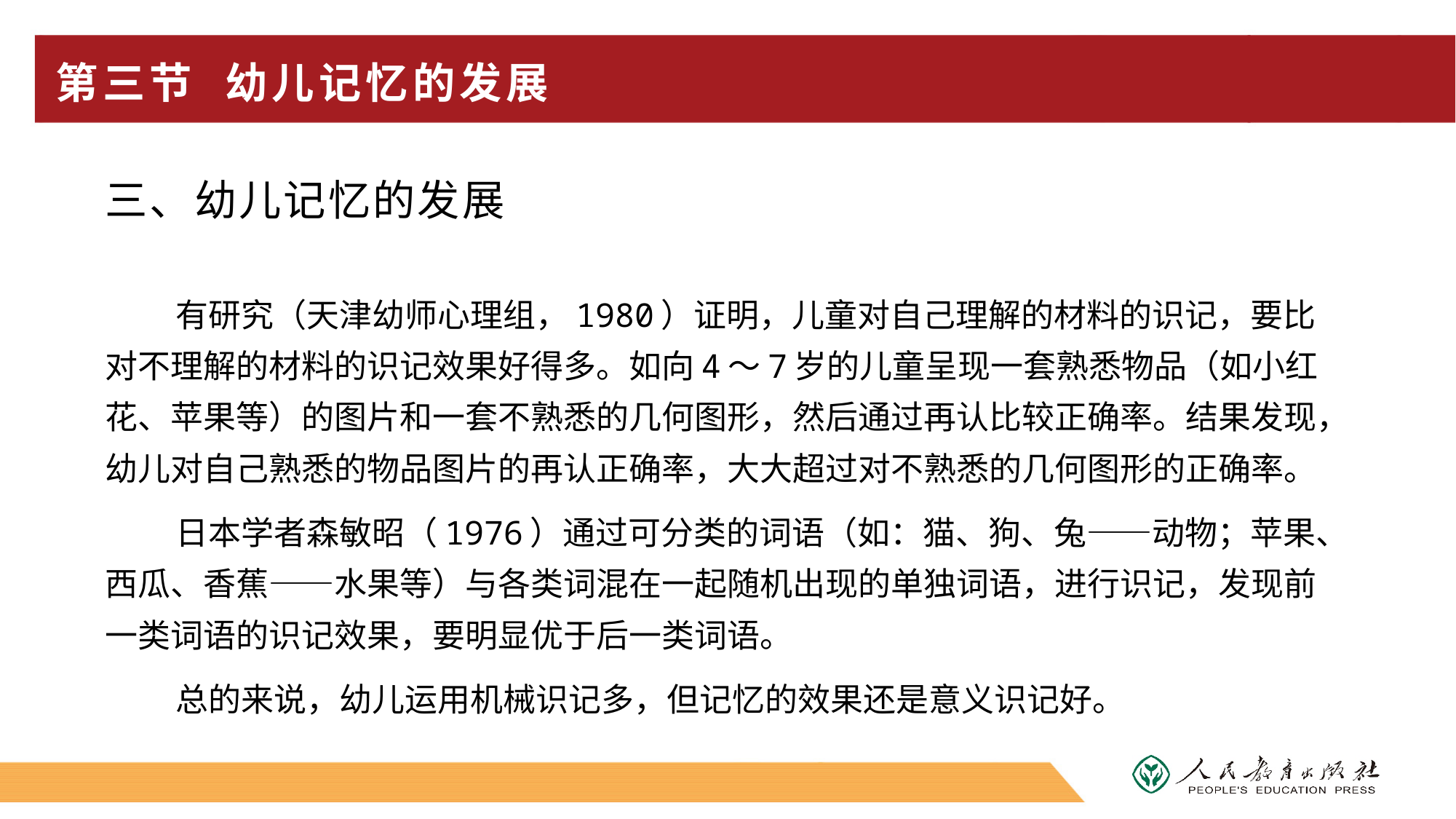

# 第三节  幼儿记忆的发展
三、幼儿记忆的发展
有研究（天津幼师心理组，1980）证明，儿童对自己理解的材料的识记，要比对不理解的材料的识记效果好得多。如向4～7岁的儿童呈现一套熟悉物品（如小红花、苹果等）的图片和一套不熟悉的几何图形，然后通过再认比较正确率。结果发现，幼儿对自己熟悉的物品图片的再认正确率，大大超过对不熟悉的几何图形的正确率。
日本学者森敏昭（1976）通过可分类的词语（如：猫、狗、兔——动物；苹果、西瓜、香蕉——水果等）与各类词混在一起随机出现的单独词语，进行识记，发现前一类词语的识记效果，要明显优于后一类词语。
总的来说，幼儿运用机械识记多，但记忆的效果还是意义识记好。